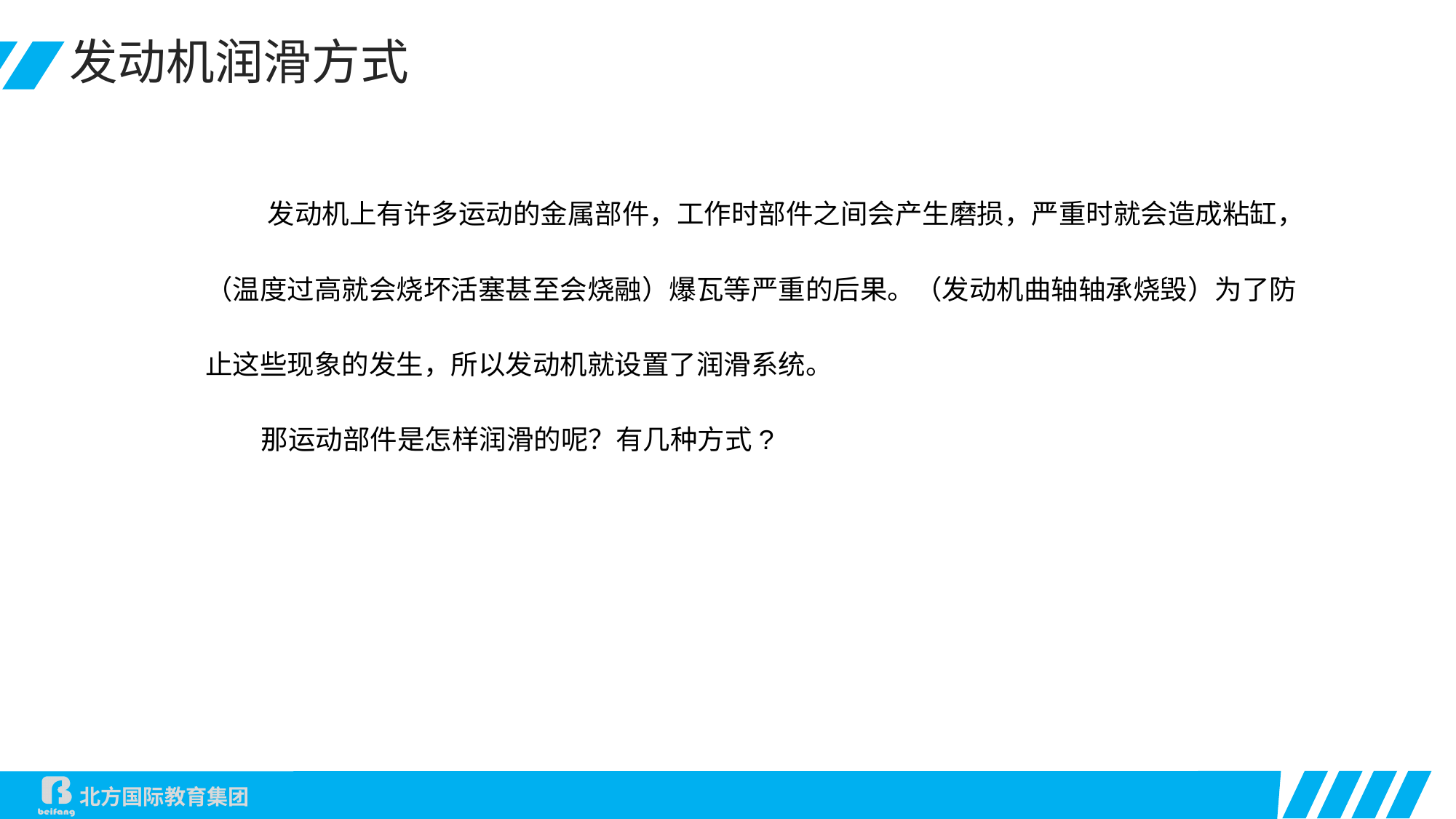

发动机润滑方式
         发动机上有许多运动的金属部件，工作时部件之间会产生磨损，严重时就会造成粘缸，（温度过高就会烧坏活塞甚至会烧融）爆瓦等严重的后果。（发动机曲轴轴承烧毁）为了防止这些现象的发生，所以发动机就设置了润滑系统。
        那运动部件是怎样润滑的呢？有几种方式?